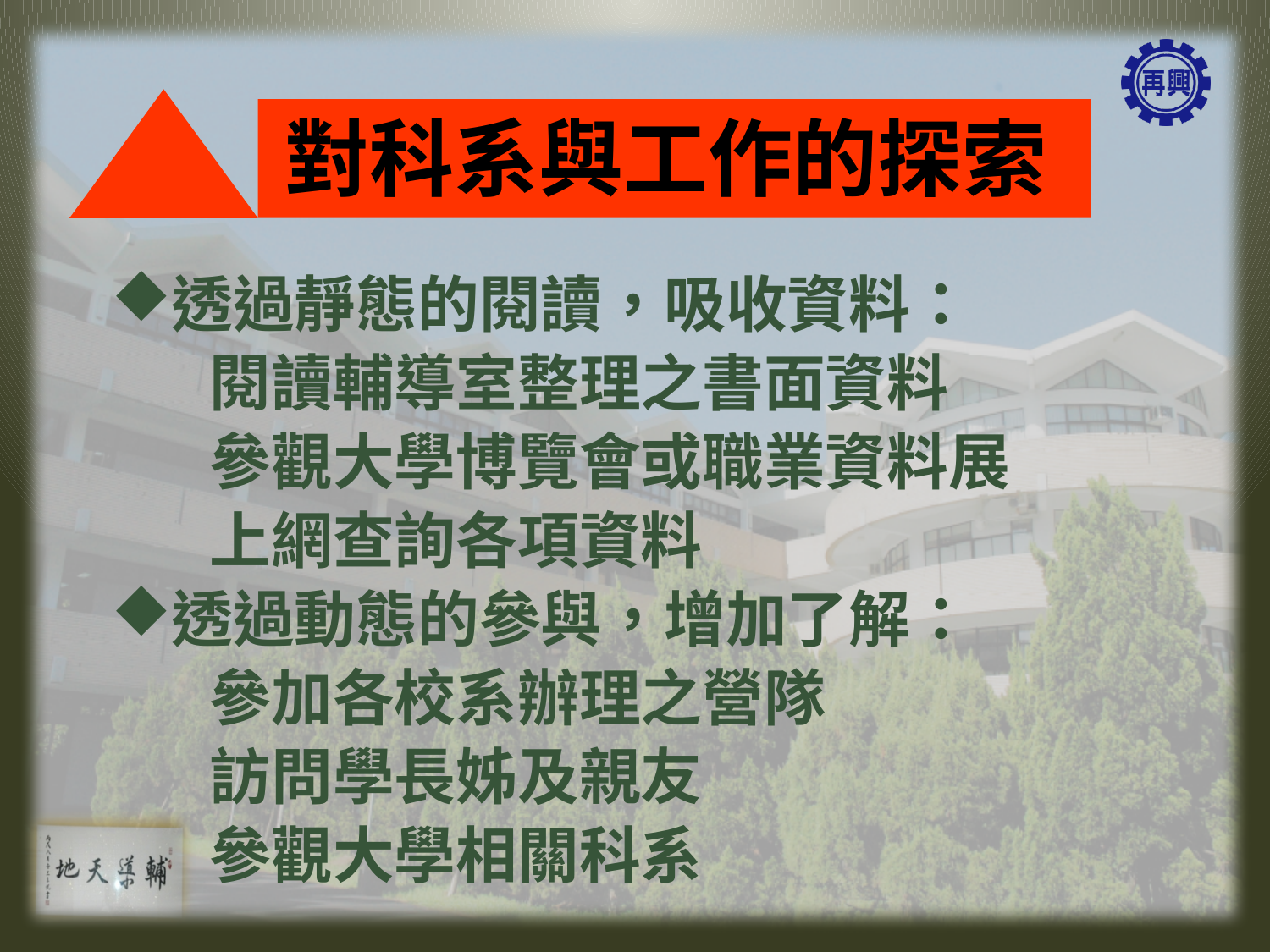

# 對科系與工作的探索
透過靜態的閱讀，吸收資料：
      閱讀輔導室整理之書面資料
      參觀大學博覽會或職業資料展
      上網查詢各項資料
透過動態的參與，增加了解：
      參加各校系辦理之營隊
      訪問學長姊及親友
      參觀大學相關科系